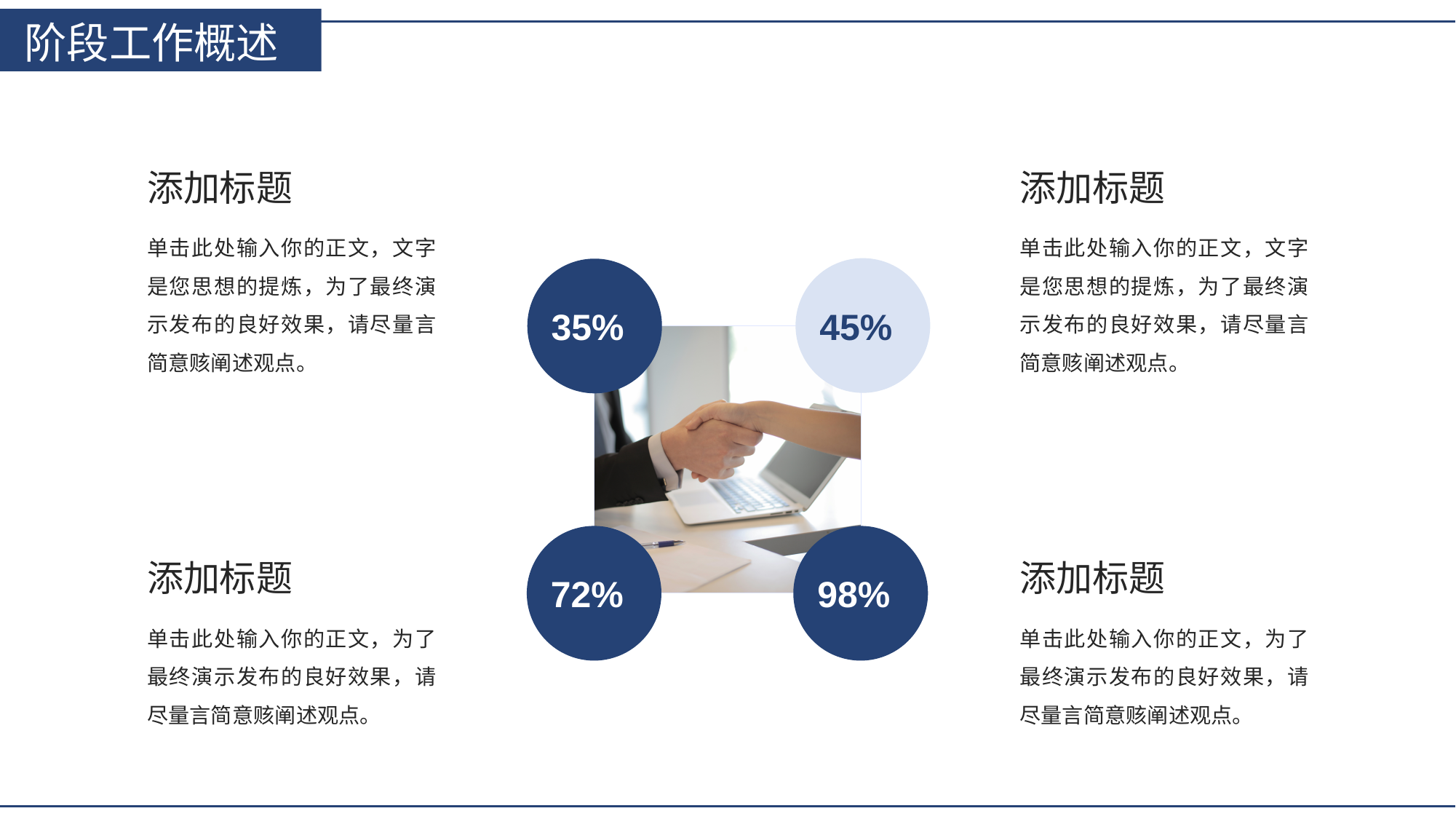

阶段工作概述
添加标题
添加标题
单击此处输入你的正文，文字是您思想的提炼，为了最终演示发布的良好效果，请尽量言简意赅阐述观点。
单击此处输入你的正文，文字是您思想的提炼，为了最终演示发布的良好效果，请尽量言简意赅阐述观点。

45%

35%

72%

98%
添加标题
添加标题
单击此处输入你的正文，为了最终演示发布的良好效果，请尽量言简意赅阐述观点。
单击此处输入你的正文，为了最终演示发布的良好效果，请尽量言简意赅阐述观点。